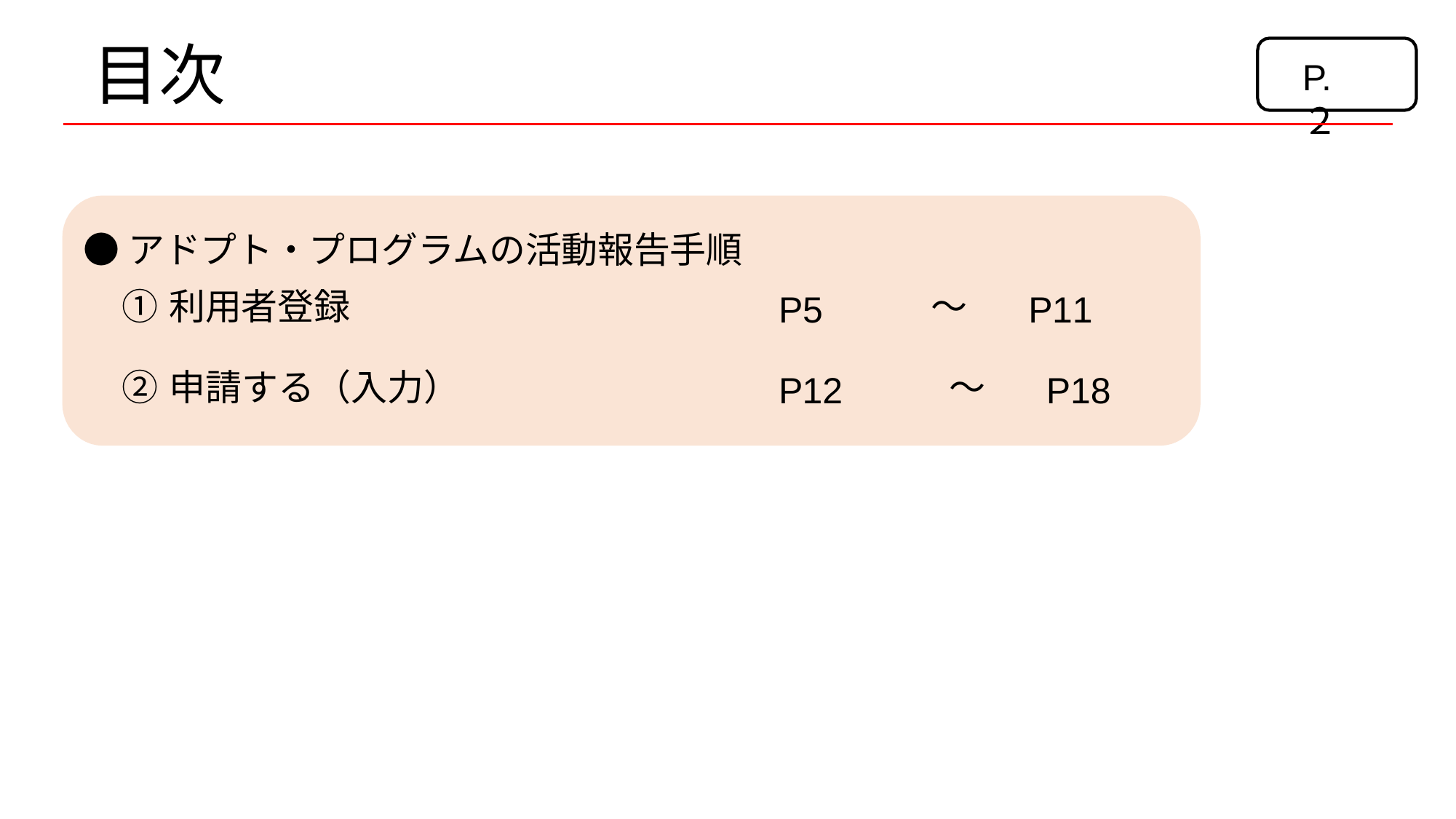

# 目次

P.２

●アドプト・プログラムの活動報告手順
|  |  |  |  |
| --- | --- | --- | --- |
| ①利用者登録 | P5 | ～ | P11 |
| ②申請する（入力） | P12 | ～ | P18 |